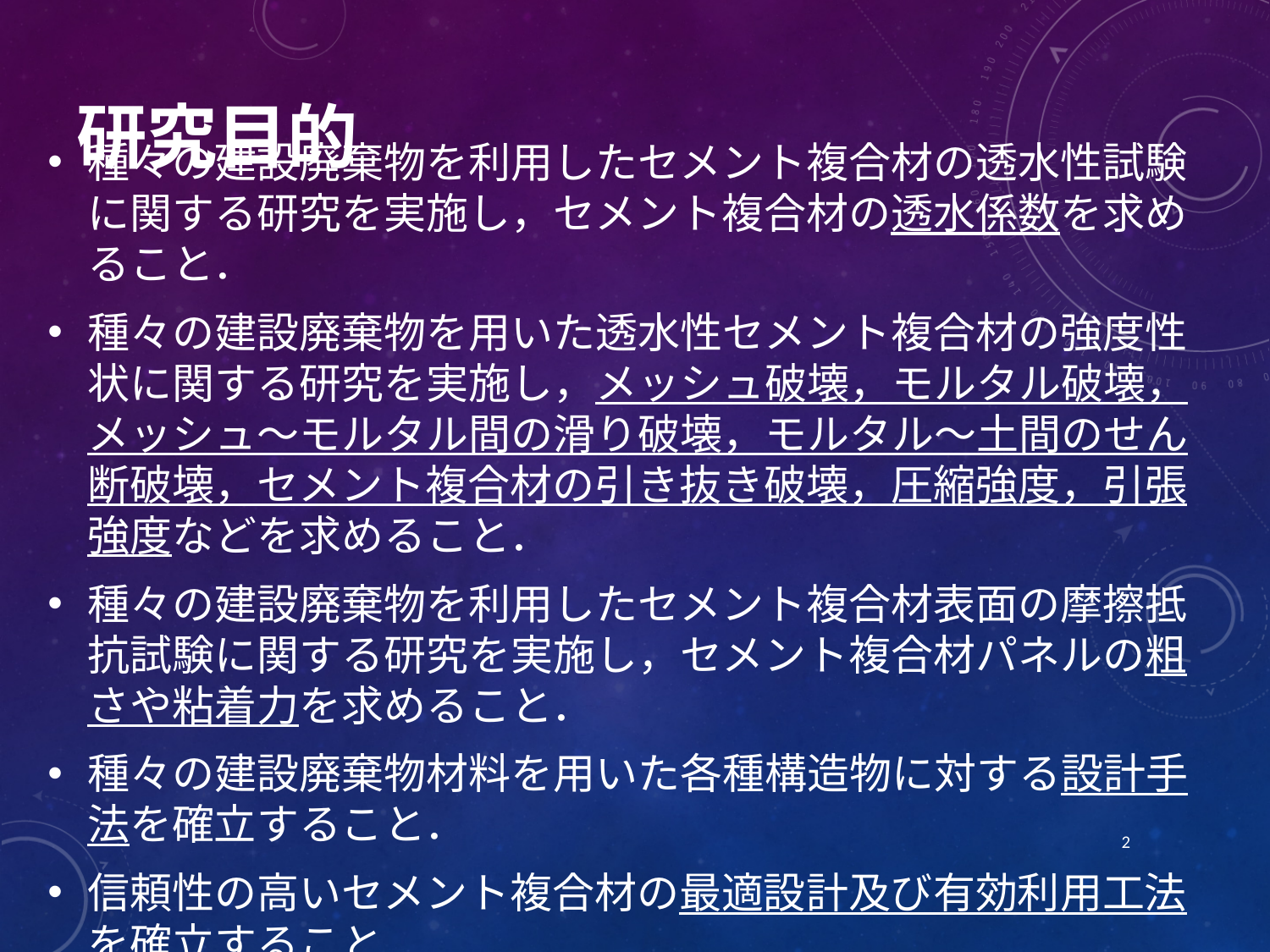

# 研究目的
種々の建設廃棄物を利用したセメント複合材の透水性試験に関する研究を実施し，セメント複合材の透水係数を求めること．
種々の建設廃棄物を用いた透水性セメント複合材の強度性状に関する研究を実施し，メッシュ破壊，モルタル破壊，メッシュ～モルタル間の滑り破壊，モルタル～土間のせん断破壊，セメント複合材の引き抜き破壊，圧縮強度，引張強度などを求めること．
種々の建設廃棄物を利用したセメント複合材表面の摩擦抵抗試験に関する研究を実施し，セメント複合材パネルの粗さや粘着力を求めること．
種々の建設廃棄物材料を用いた各種構造物に対する設計手法を確立すること．
信頼性の高いセメント複合材の最適設計及び有効利用工法を確立すること．
2